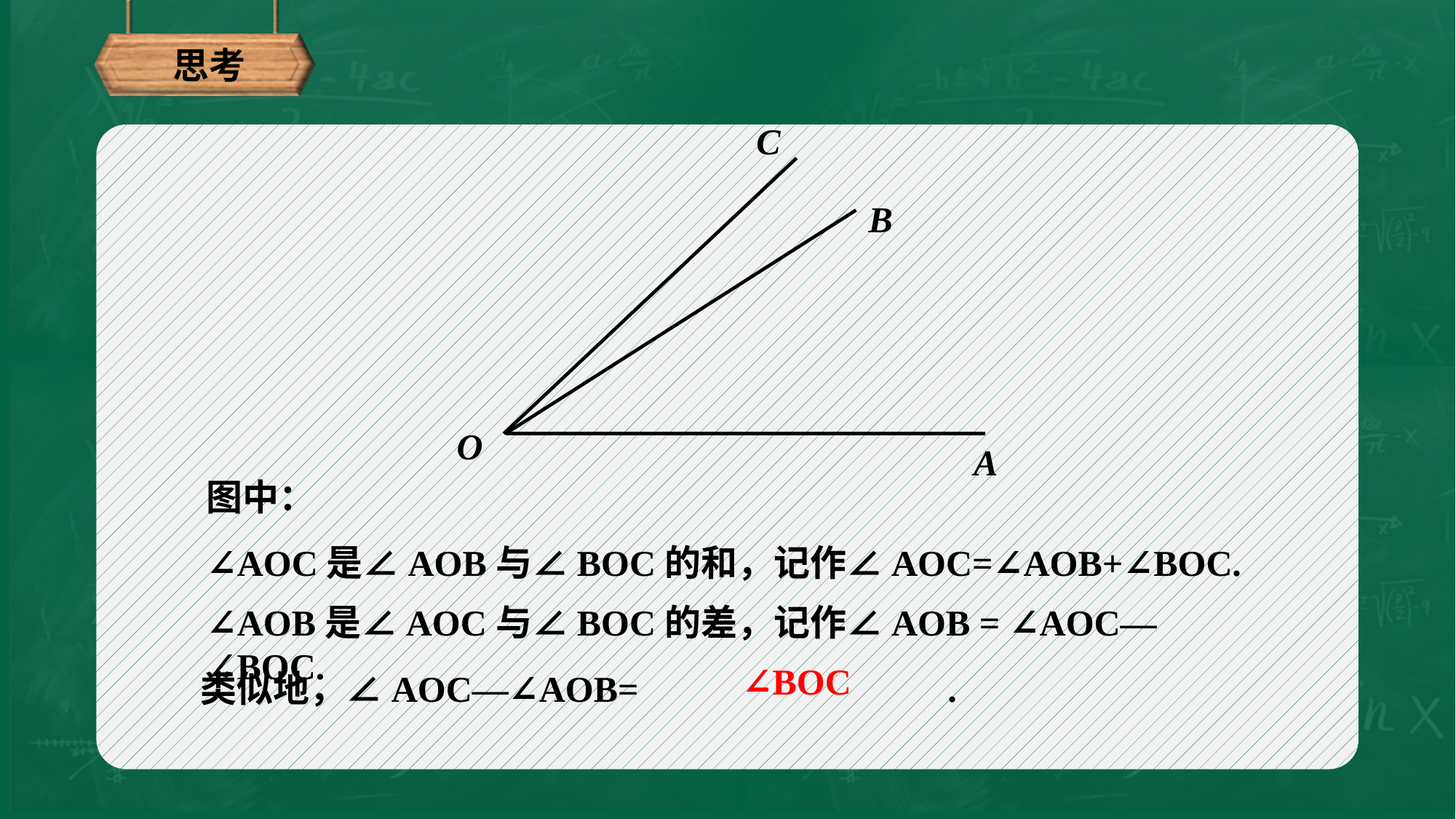

思考
C
B
O
A
图中：
∠AOC是∠AOB与∠BOC的和，记作∠AOC=∠AOB+∠BOC.
∠AOB是∠AOC与∠BOC的差，记作∠AOB = ∠AOC—∠BOC.
∠BOC
类似地，∠AOC—∠AOB=                                  .